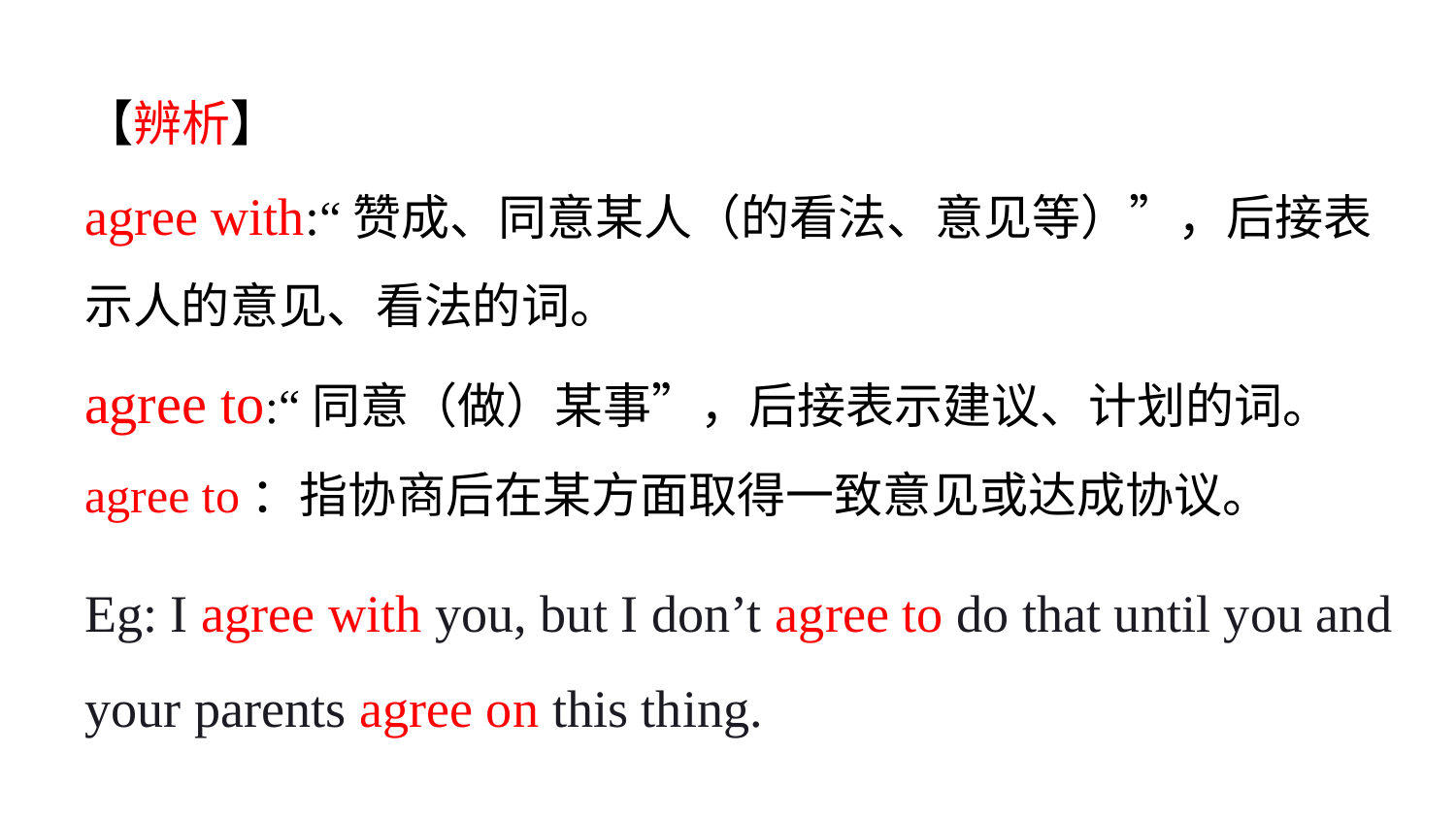

【辨析】
agree with:“赞成、同意某人（的看法、意见等）”，后接表示人的意见、看法的词。
agree to:“同意（做）某事”，后接表示建议、计划的词。
agree to：指协商后在某方面取得一致意见或达成协议。
Eg: I agree with you, but I don’t agree to do that until you and your parents agree on this thing.